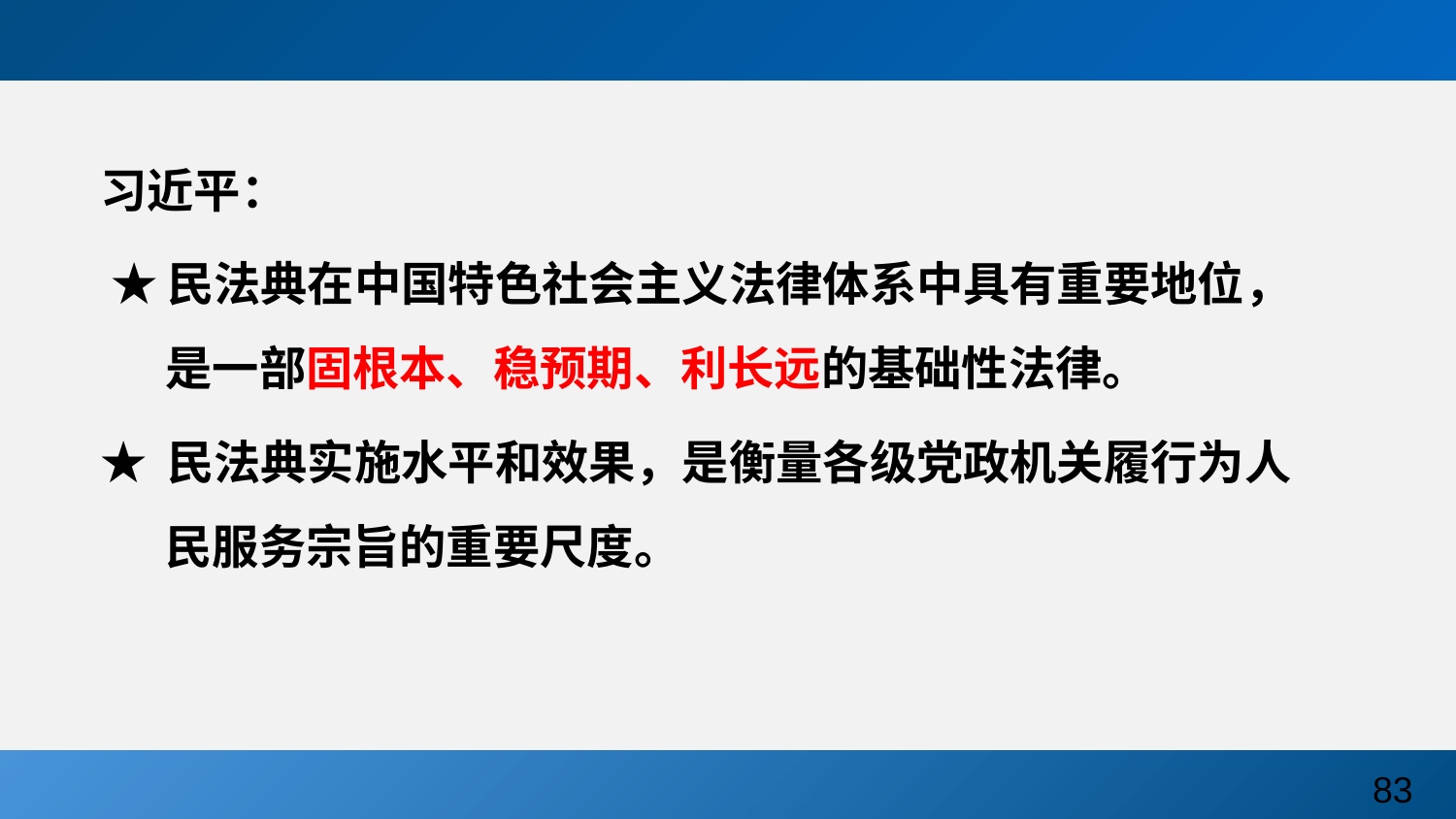

习近平：
 ★民法典在中国特色社会主义法律体系中具有重要地位，是一部固根本、稳预期、利长远的基础性法律。
★ 民法典实施水平和效果，是衡量各级党政机关履行为人民服务宗旨的重要尺度。
83